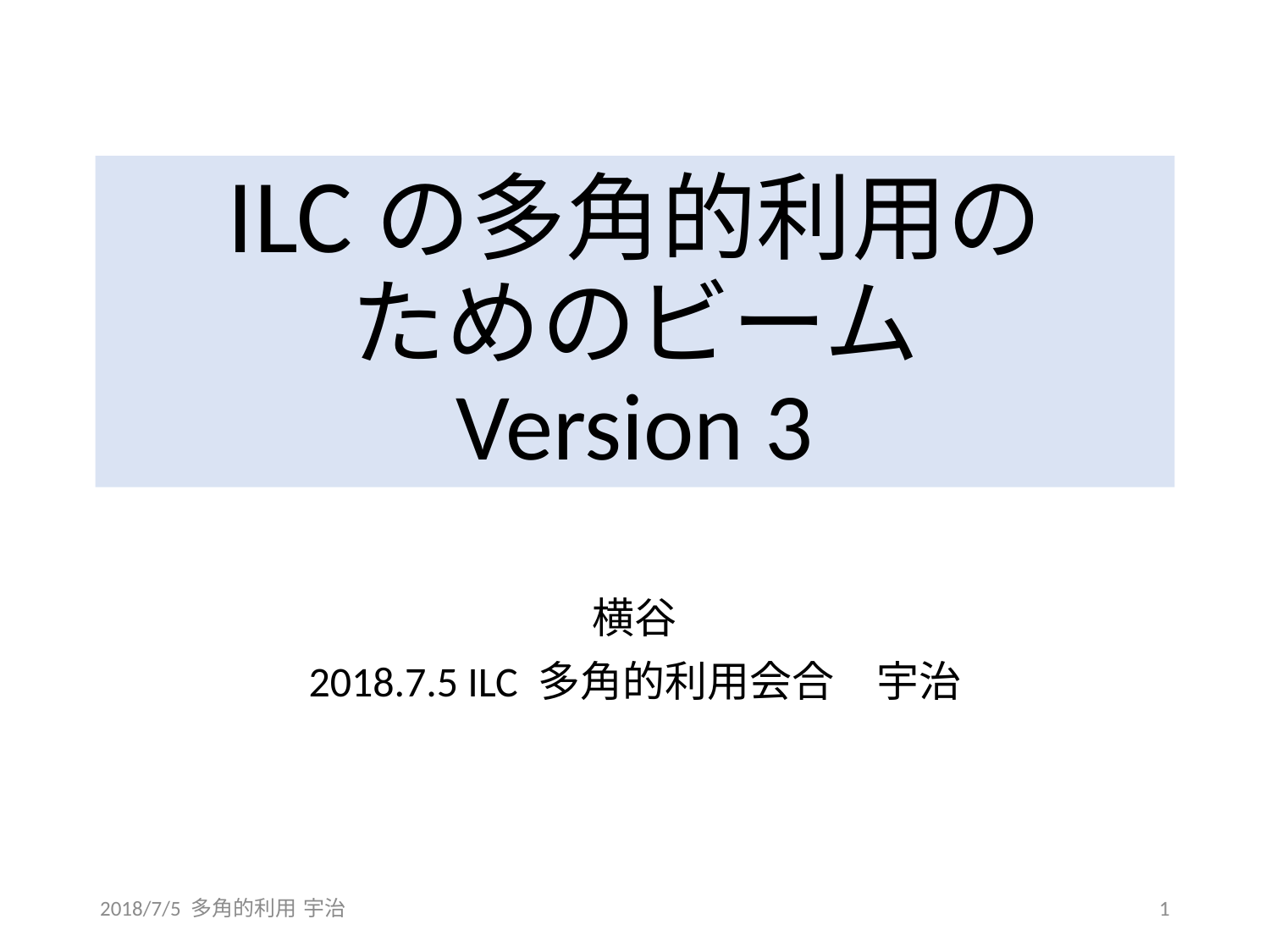

# ILCの多角的利用の ためのビーム Version 3
横谷
2018.7.5 ILC 多角的利用会合　宇治
2018/7/5 多角的利用 宇治
1